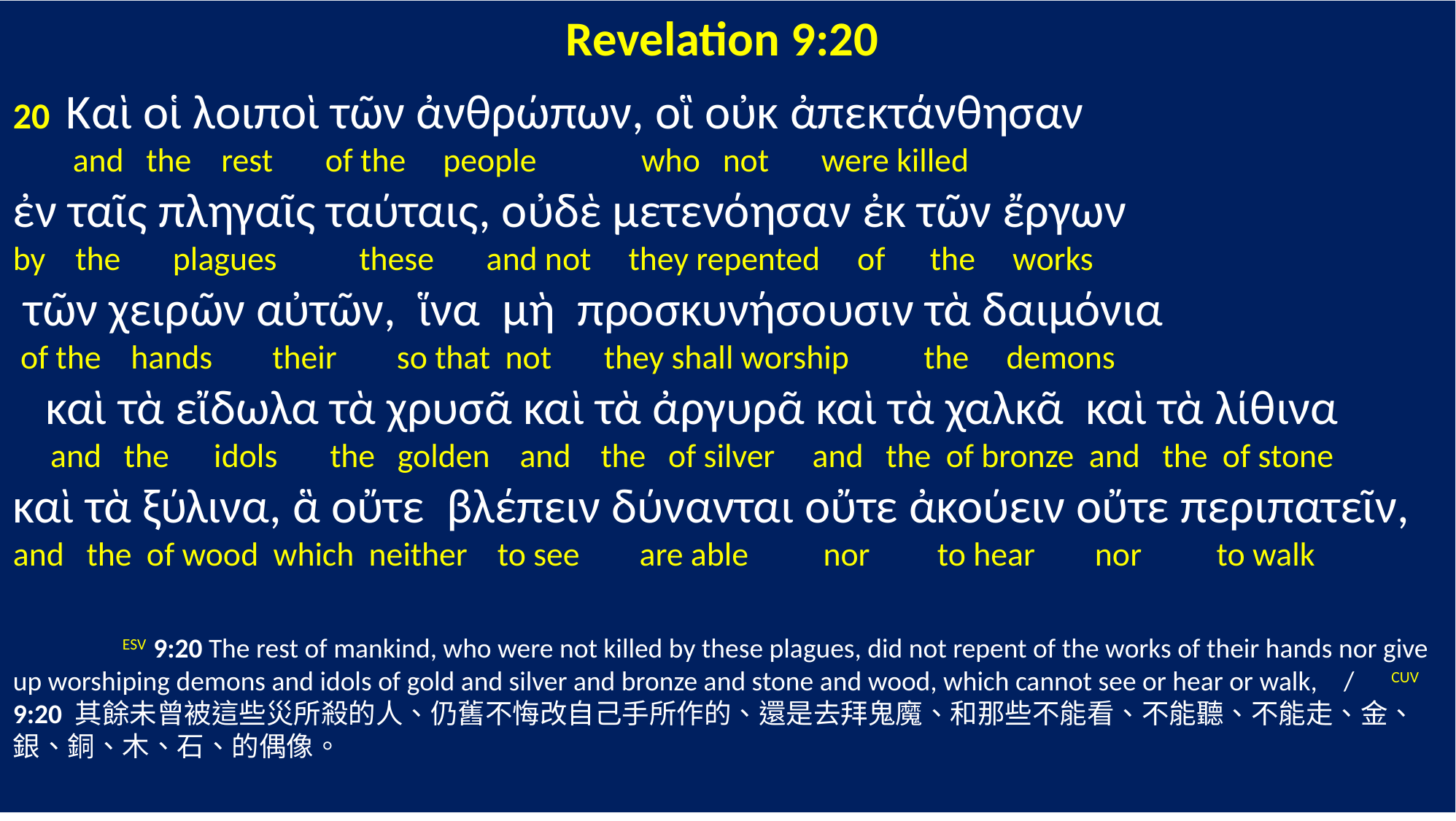

Revelation 9:20

20  Καὶ οἱ λοιποὶ τῶν ἀνθρώπων, οἳ οὐκ ἀπεκτάνθησαν
        and   the    rest       of the     people              who   not       were killed
ἐν ταῖς πληγαῖς ταύταις, οὐδὲ μετενόησαν ἐκ τῶν ἔργων
by    the       plagues           these       and not     they repented     of      the     works
 τῶν χειρῶν αὐτῶν,  ἵνα  μὴ  προσκυνήσουσιν τὰ δαιμόνια
 of the    hands        their        so that  not       they shall worship          the     demons
   καὶ τὰ εἴδωλα τὰ χρυσᾶ καὶ τὰ ἀργυρᾶ καὶ τὰ χαλκᾶ  καὶ τὰ λίθινα
     and   the      idols       the   golden    and    the   of silver     and   the  of bronze  and   the  of stone
καὶ τὰ ξύλινα, ἃ οὔτε  βλέπειν δύνανται οὔτε ἀκούειν οὔτε περιπατεῖν,
and   the  of wood  which  neither    to see        are able          nor         to hear        nor          to walk

	ESV  9:20 The rest of mankind, who were not killed by these plagues, did not repent of the works of their hands nor give up worshiping demons and idols of gold and silver and bronze and stone and wood, which cannot see or hear or walk,    /      CUV 9:20 其餘未曾被這些災所殺的人、仍舊不悔改自己手所作的、還是去拜鬼魔、和那些不能看、不能聽、不能走、金、銀、銅、木、石、的偶像。